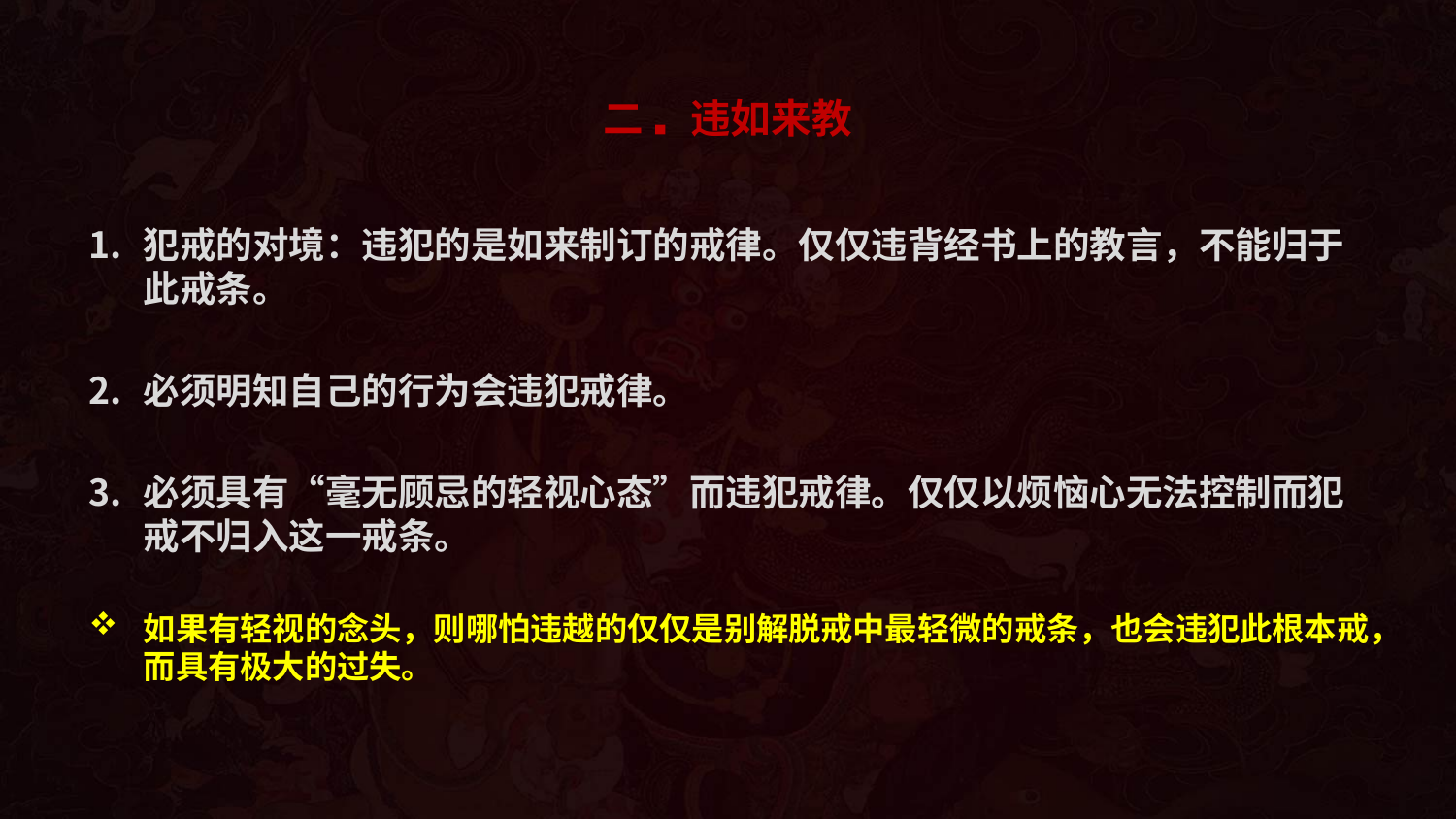

# 二. 违如来教
犯戒的对境：违犯的是如来制订的戒律。仅仅违背经书上的教言，不能归于此戒条。

必须明知自己的行为会违犯戒律。

必须具有“毫无顾忌的轻视心态”而违犯戒律。仅仅以烦恼心无法控制而犯戒不归入这一戒条。

如果有轻视的念头，则哪怕违越的仅仅是别解脱戒中最轻微的戒条，也会违犯此根本戒，而具有极大的过失。